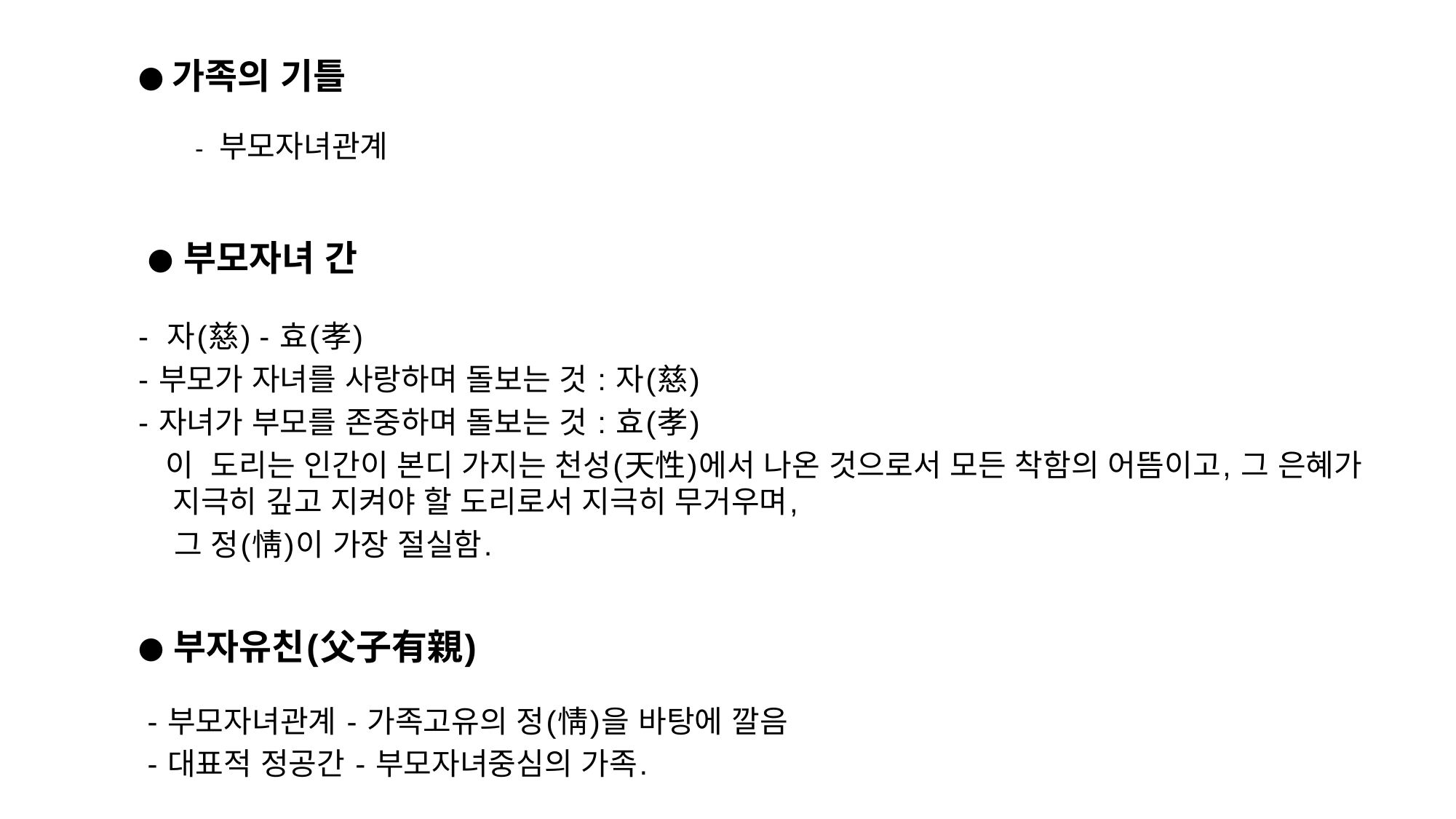

#
● 가족의 기틀

        -  부모자녀관계

 ● 부모자녀 간

-  자(慈) - 효(孝)
- 부모가 자녀를 사랑하며 돌보는 것 : 자(慈)
- 자녀가 부모를 존중하며 돌보는 것 : 효(孝)
   이  도리는 인간이 본디 가지는 천성(天性)에서 나온 것으로서 모든 착함의 어뜸이고, 그 은혜가 지극히 깊고 지켜야 할 도리로서 지극히 무거우며,
    그 정(情)이 가장 절실함.

● 부자유친(父子有親)

- 부모자녀관계 - 가족고유의 정(情)을 바탕에 깔음
- 대표적 정공간 - 부모자녀중심의 가족.